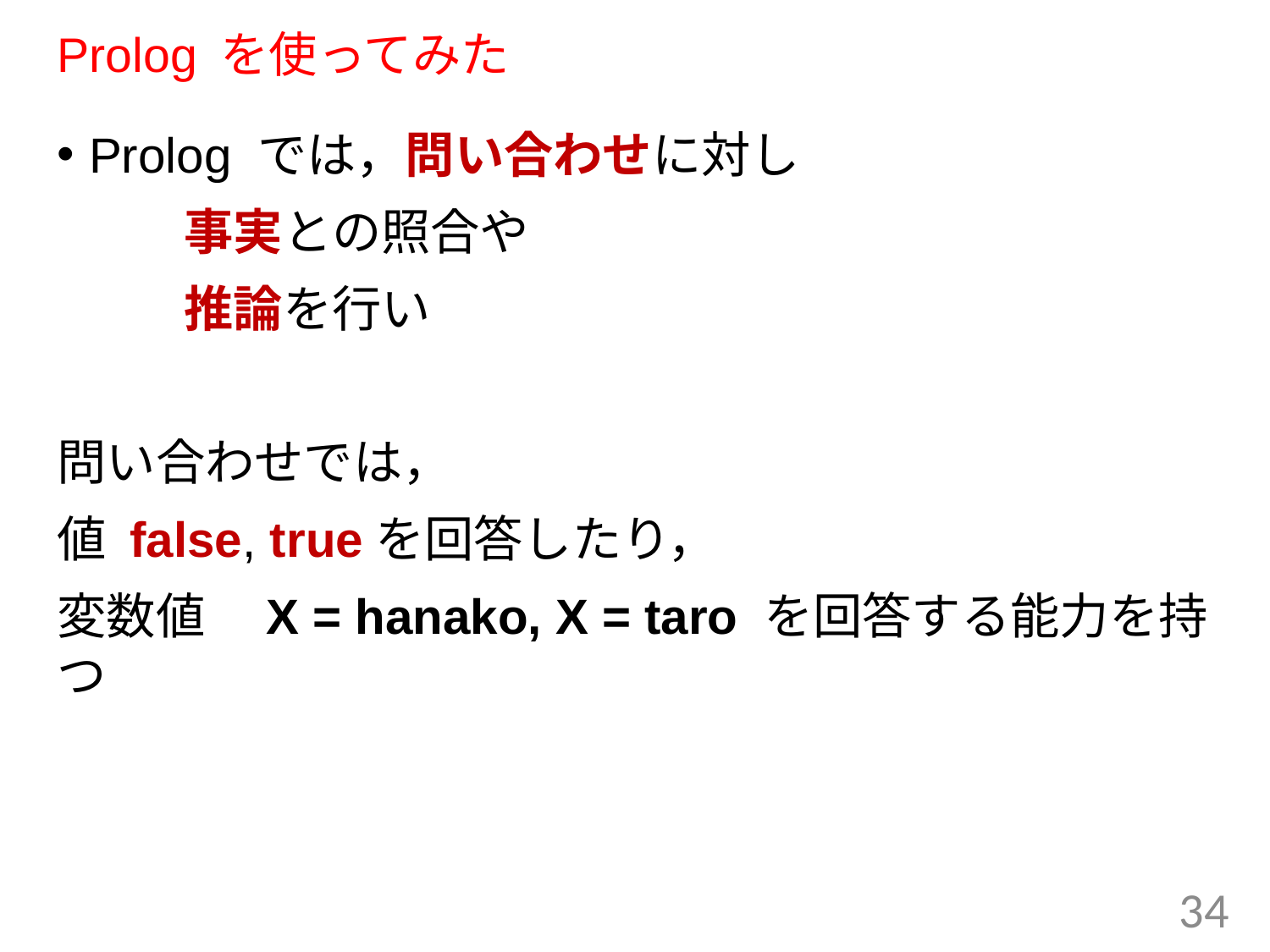

# Prolog を使ってみた
Prolog では，問い合わせに対し
	事実との照合や
	推論を行い

問い合わせでは，
値 false, trueを回答したり，
変数値　X = hanako, X = taro を回答する能力を持つ
34